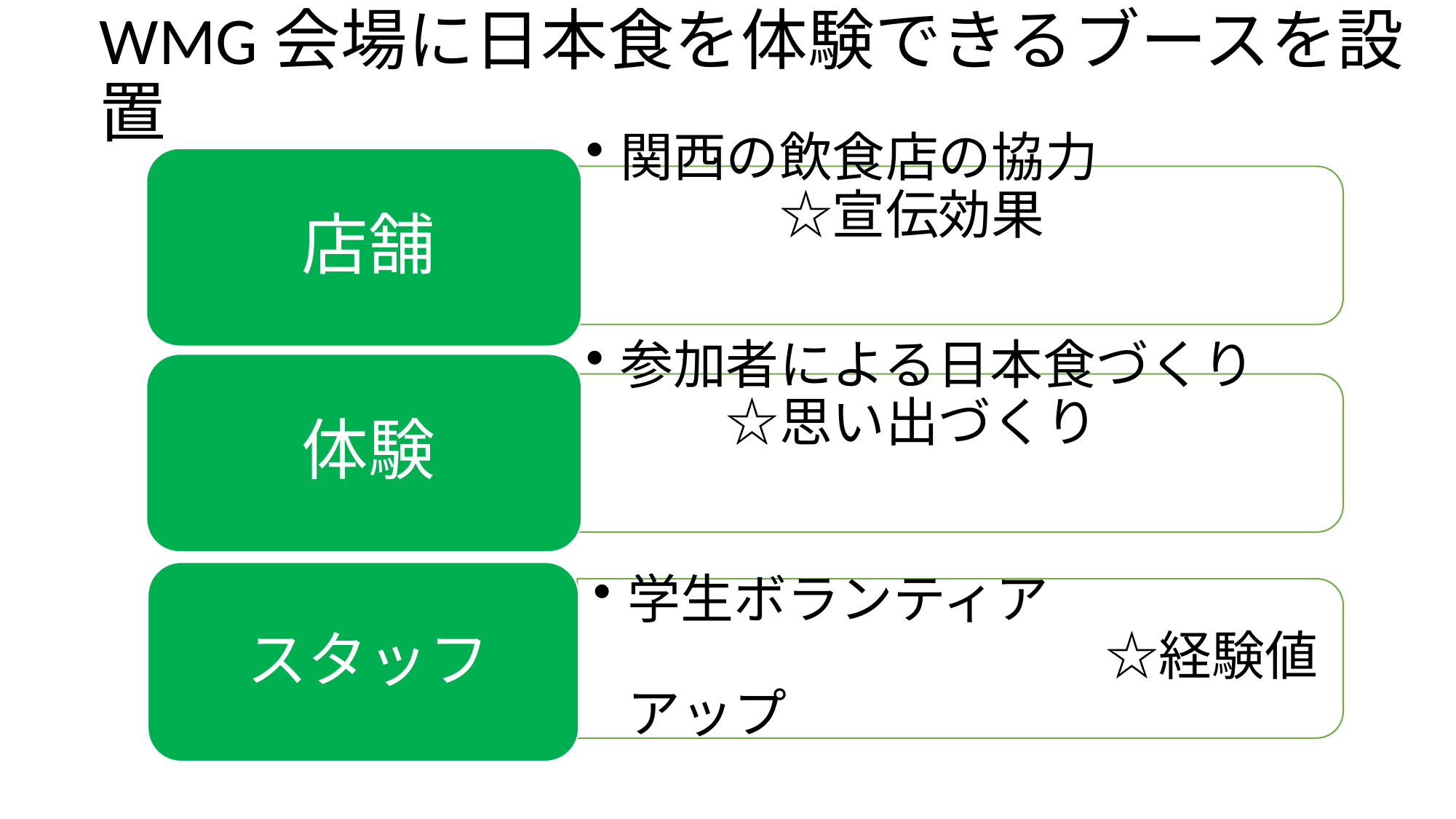

# WMG会場に日本食を体験できるブースを設置
関西の飲食店の協力　　　　　　　☆宣伝効果
店舗
参加者による日本食づくり　　　☆思い出づくり
体験

学生ボランティア　　　　　　　　　　　　　　☆経験値アップ
スタッフ